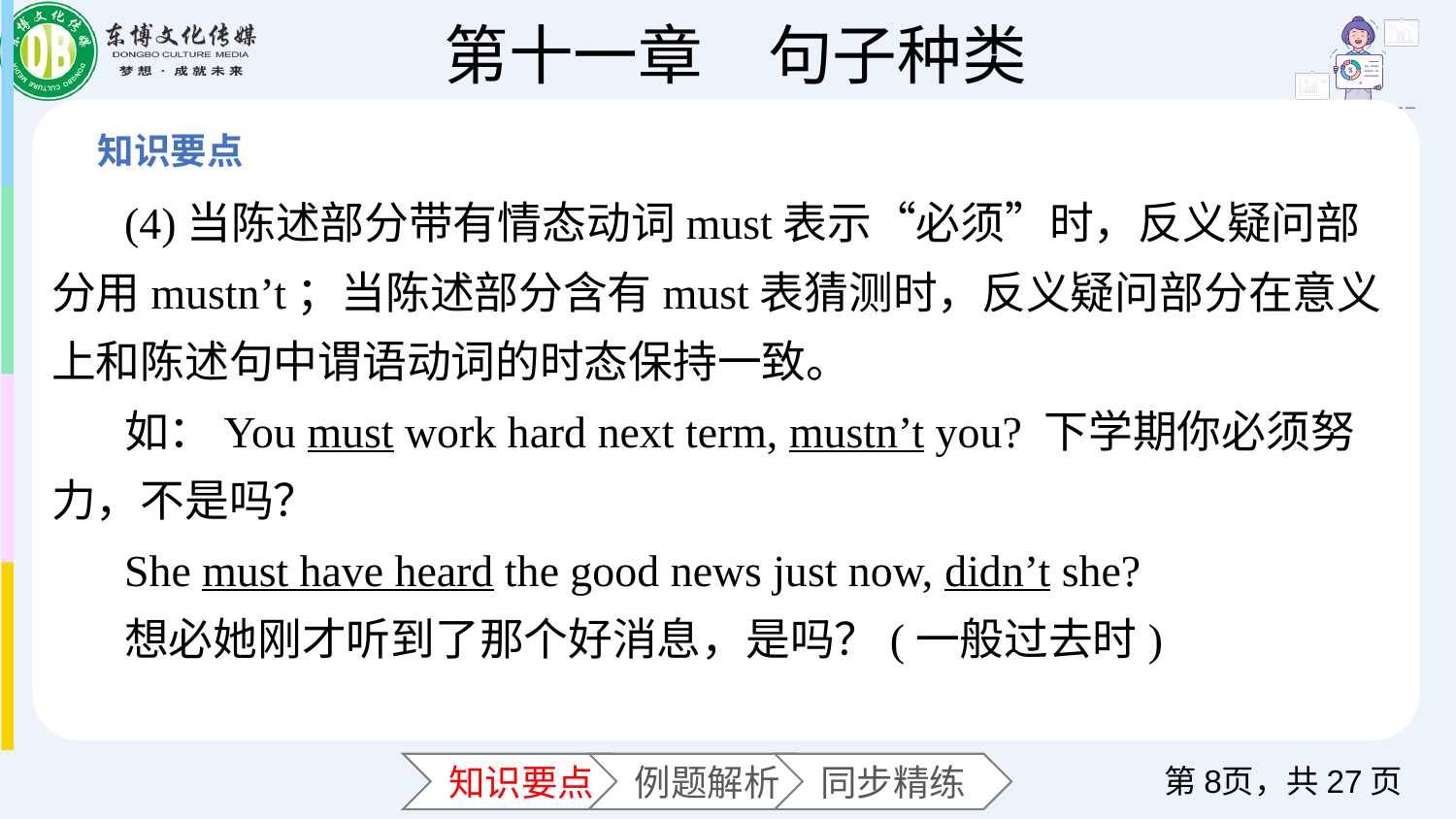

(4)当陈述部分带有情态动词must表示“必须”时，反义疑问部分用mustn’t；当陈述部分含有must表猜测时，反义疑问部分在意义上和陈述句中谓语动词的时态保持一致。
如：You must work hard next term, mustn’t you? 下学期你必须努力，不是吗？
She must have heard the good news just now, didn’t she?
想必她刚才听到了那个好消息，是吗？(一般过去时)